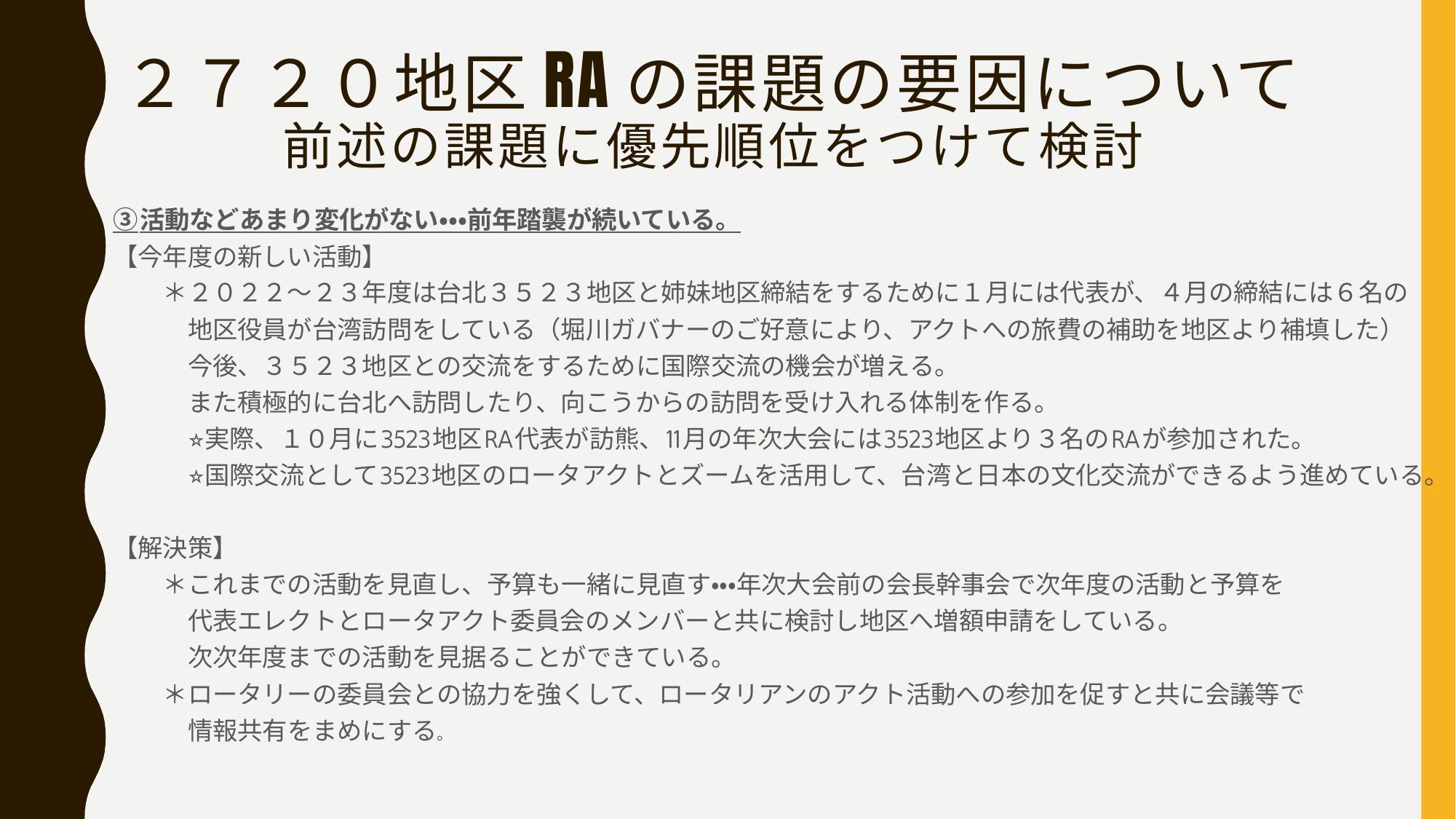

# ２７２０地区RAの課題の要因について 前述の課題に優先順位をつけて検討

③活動などあまり変化がない・・・前年踏襲が続いている。
【今年度の新しい活動】
　　＊２０２２〜２３年度は台北３５２３地区と姉妹地区締結をするために１月には代表が、４月の締結には６名の
　　　地区役員が台湾訪問をしている（堀川ガバナーのご好意により、アクトへの旅費の補助を地区より補填した）
　　　今後、３５２３地区との交流をするために国際交流の機会が増える。
　　　また積極的に台北へ訪問したり、向こうからの訪問を受け入れる体制を作る。
　　　⭐️実際、１０月に3523地区RA代表が訪熊、11月の年次大会には3523地区より３名のRAが参加された。
　　　⭐️国際交流として3523地区のロータアクトとズームを活用して、台湾と日本の文化交流ができるよう進めている。

【解決策】
　　＊これまでの活動を見直し、予算も一緒に見直す・・・年次大会前の会長幹事会で次年度の活動と予算を
　　　代表エレクトとロータアクト委員会のメンバーと共に検討し地区へ増額申請をしている。
　　　次次年度までの活動を見据ることができている。
　　＊ロータリーの委員会との協力を強くして、ロータリアンのアクト活動への参加を促すと共に会議等で
　　　情報共有をまめにする。